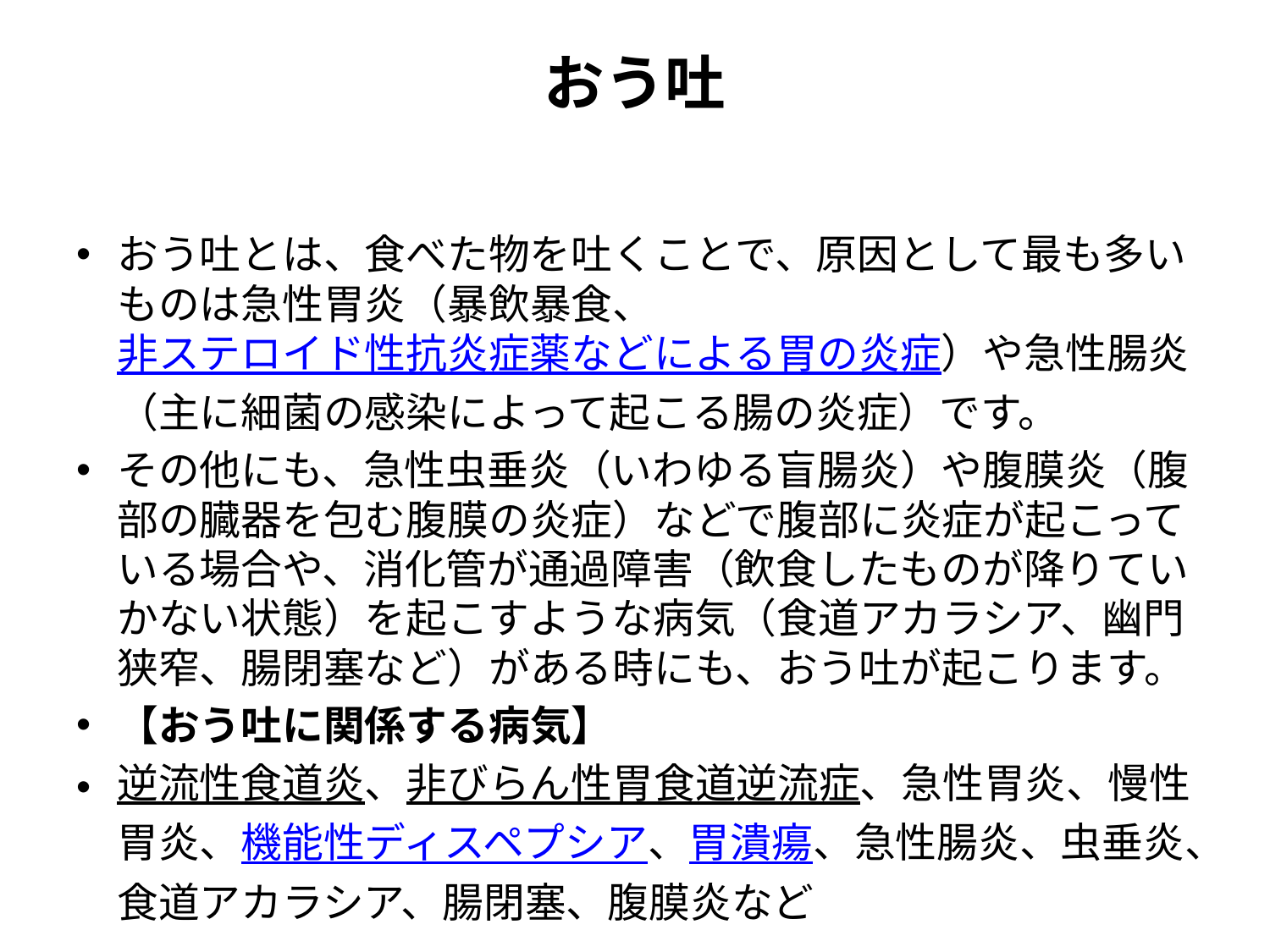

# おう吐
おう吐とは、食べた物を吐くことで、原因として最も多いものは急性胃炎（暴飲暴食、非ステロイド性抗炎症薬などによる胃の炎症）や急性腸炎（主に細菌の感染によって起こる腸の炎症）です。
その他にも、急性虫垂炎（いわゆる盲腸炎）や腹膜炎（腹部の臓器を包む腹膜の炎症）などで腹部に炎症が起こっている場合や、消化管が通過障害（飲食したものが降りていかない状態）を起こすような病気（食道アカラシア、幽門狭窄、腸閉塞など）がある時にも、おう吐が起こります。
【おう吐に関係する病気】
逆流性食道炎、非びらん性胃食道逆流症、急性胃炎、慢性胃炎、機能性ディスペプシア、胃潰瘍、急性腸炎、虫垂炎、食道アカラシア、腸閉塞、腹膜炎など